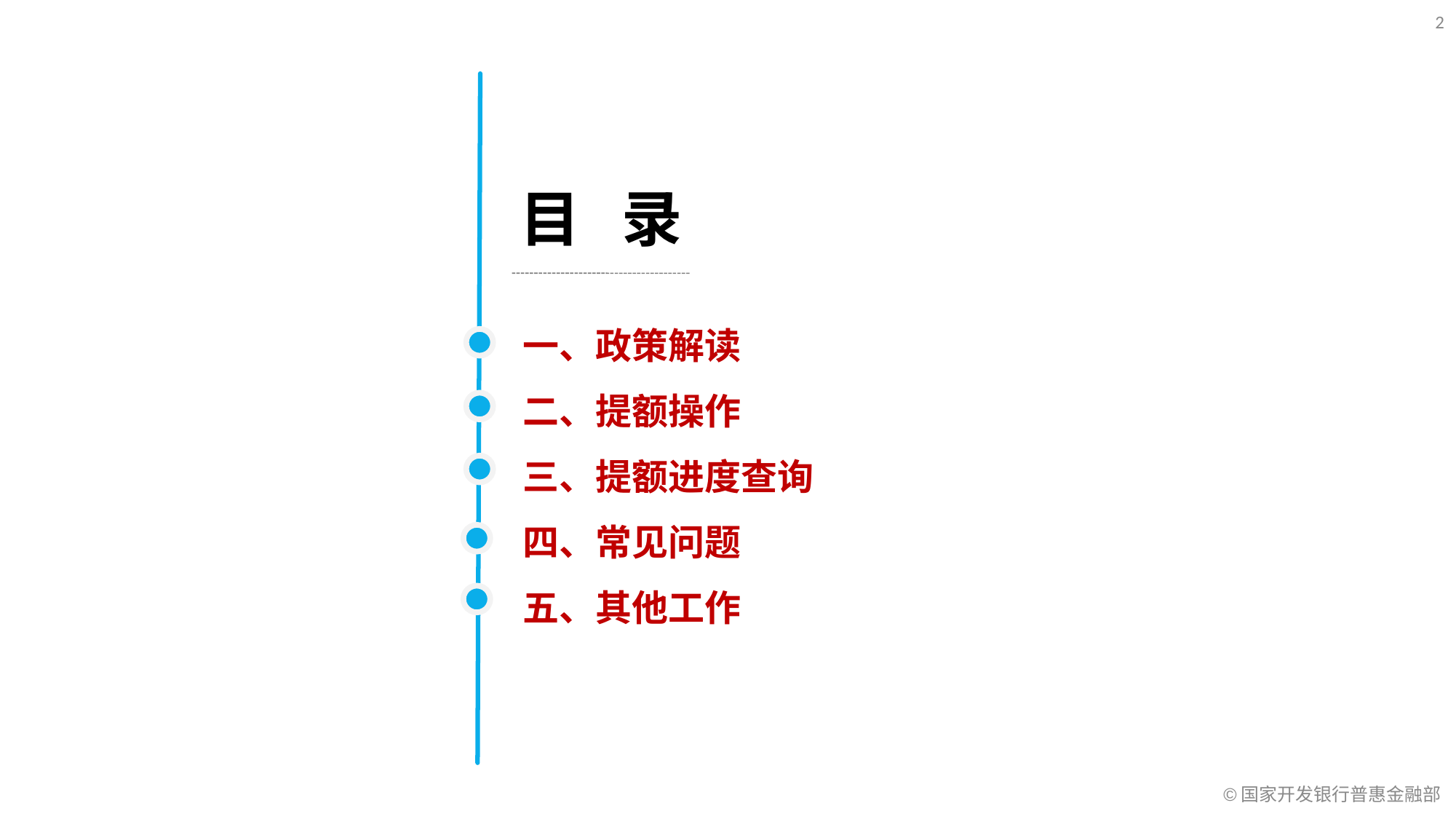

2

目   录

一、政策解读
二、提额操作
三、提额进度查询
四、常见问题
五、其他工作

©国家开发银行普惠金融部